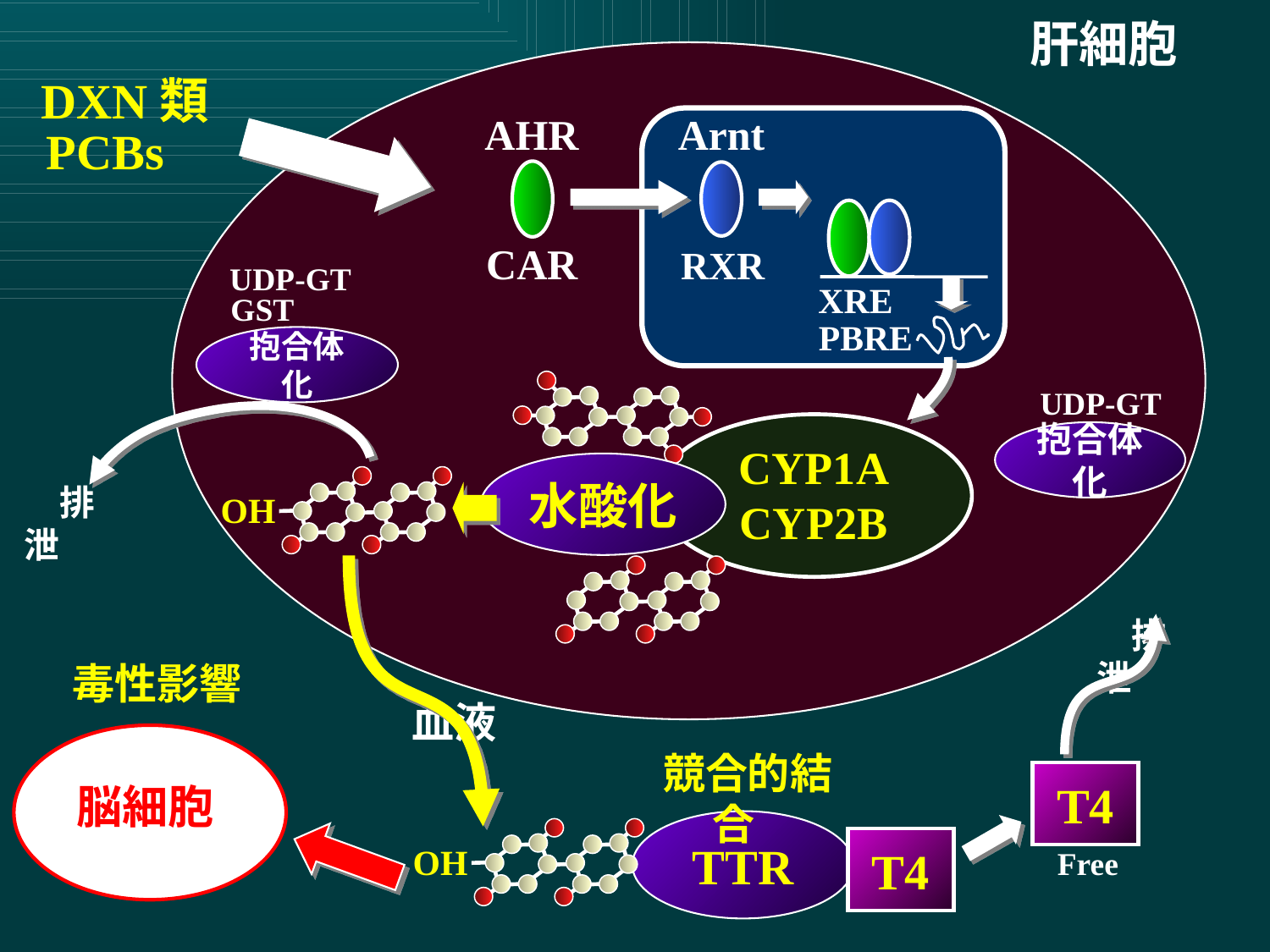

肝細胞

DXN類
AHR
Arnt

PCBs

CAR
RXR
UDP-GT
GST
抱合体化

　排泄
XRE

PBRE

UDP-GT
抱合体化
　排泄
血液
  競合的結合
T4
TTR

OH

T4
Free

CYP1A
CYP2B
水酸化

OH

　 毒性影響

脳細胞